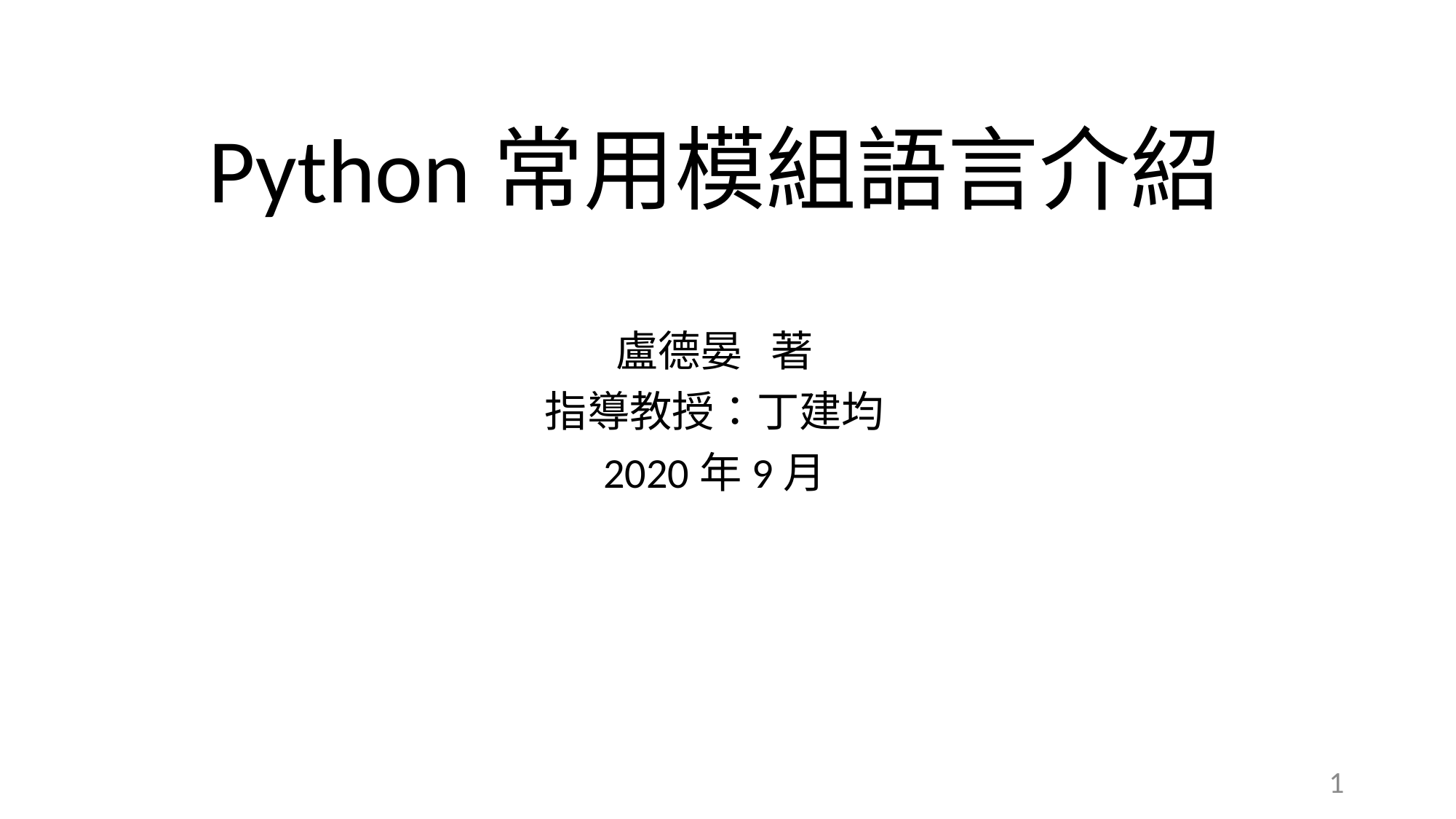

# Python常用模組語言介紹
盧德晏   著
指導教授：丁建均
2020年9月
1